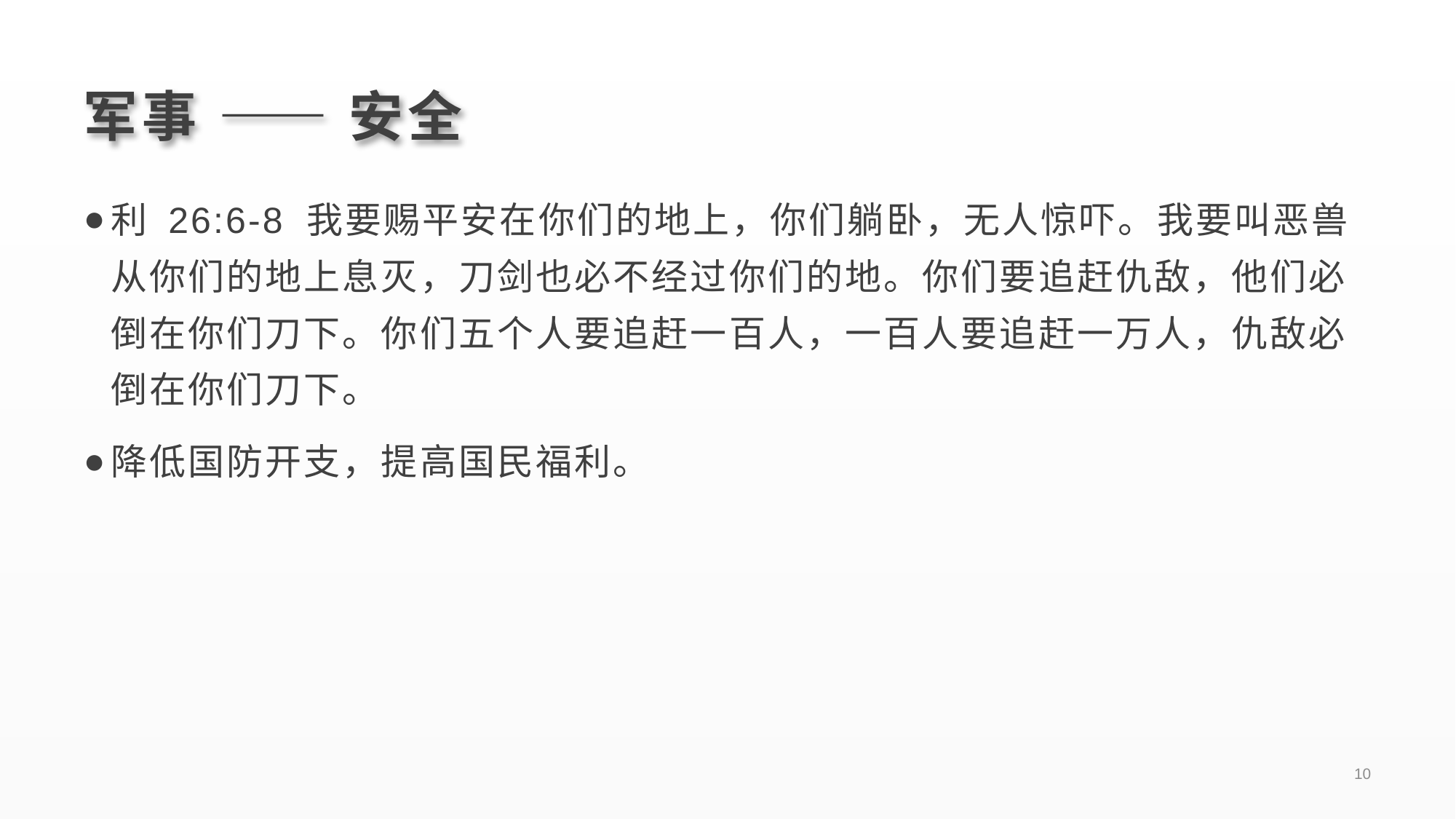

# 军事 —— 安全
利 26:6-8 我要赐平安在你们的地上，你们躺卧，无人惊吓。我要叫恶兽从你们的地上息灭，刀剑也必不经过你们的地。你们要追赶仇敌，他们必倒在你们刀下。你们五个人要追赶一百人，一百人要追赶一万人，仇敌必倒在你们刀下。
降低国防开支，提高国民福利。
10